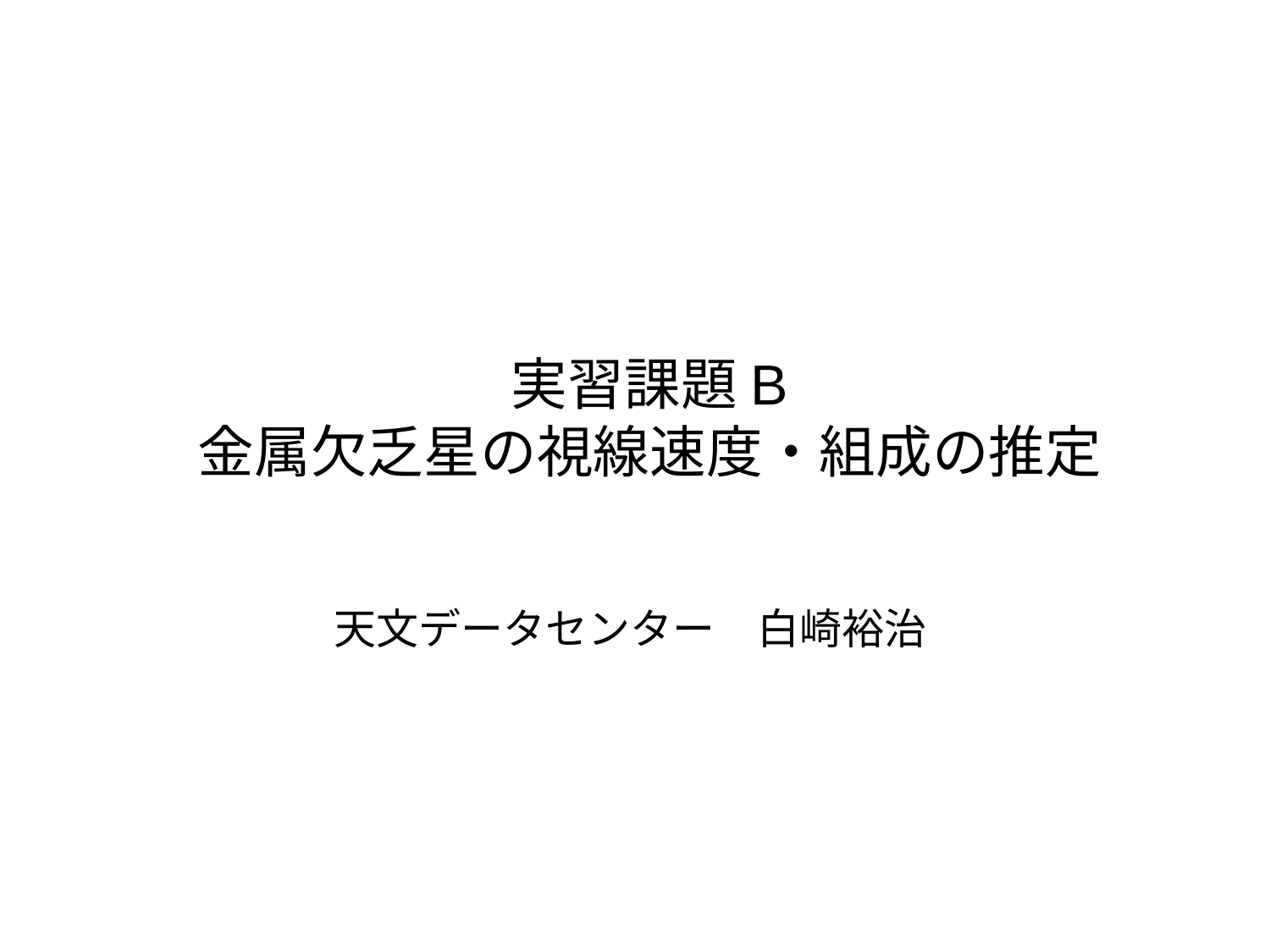

# 実習課題B 金属欠乏星の視線速度・組成の推定
天文データセンター　白崎裕治